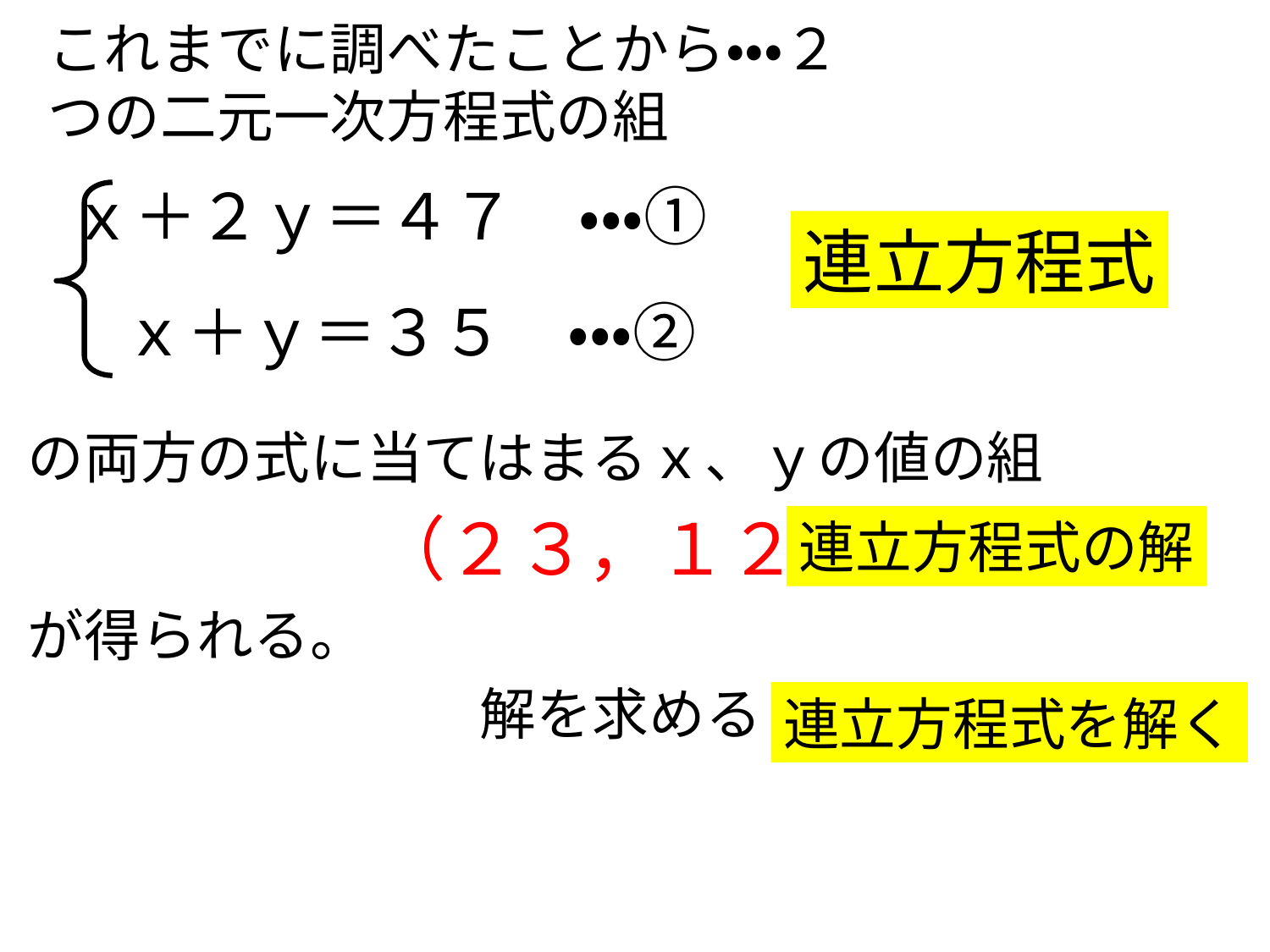

# これまでに調べたことから・・・２つの二元一次方程式の組
ｘ＋２ｙ＝４７　・・・①

連立方程式
ｘ＋ｙ＝３５　・・・②
の両方の式に当てはまるｘ、ｙの値の組
（２３，１２）
が得られる。
　　　　　　　　解を求めることを
連立方程式の解
連立方程式を解く